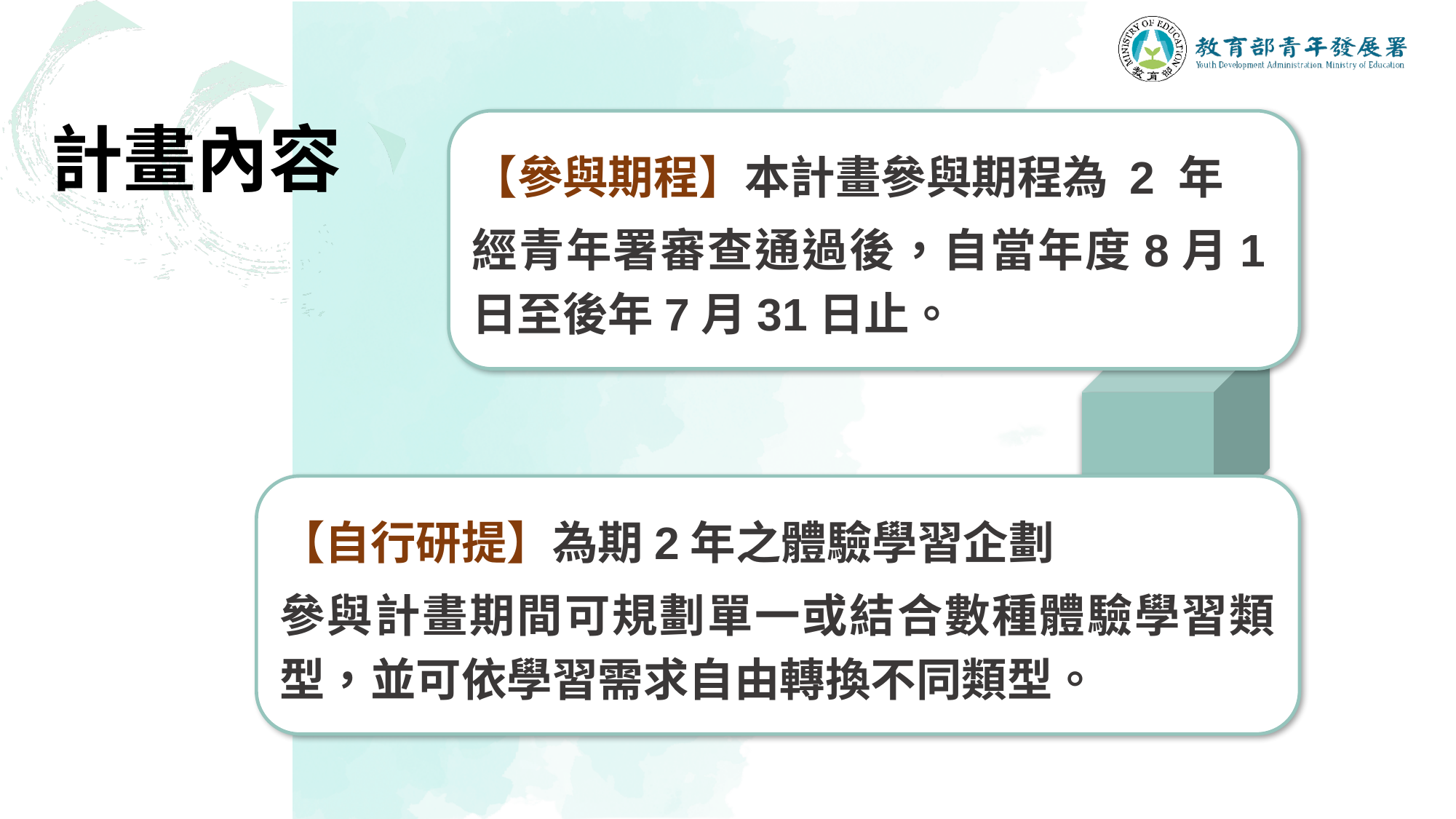

計畫內容
【參與期程】本計畫參與期程為 2 年
經青年署審查通過後，自當年度8月1日至後年7月31日止。

【自行研提】為期2年之體驗學習企劃
參與計畫期間可規劃單一或結合數種體驗學習類型，並可依學習需求自由轉換不同類型。